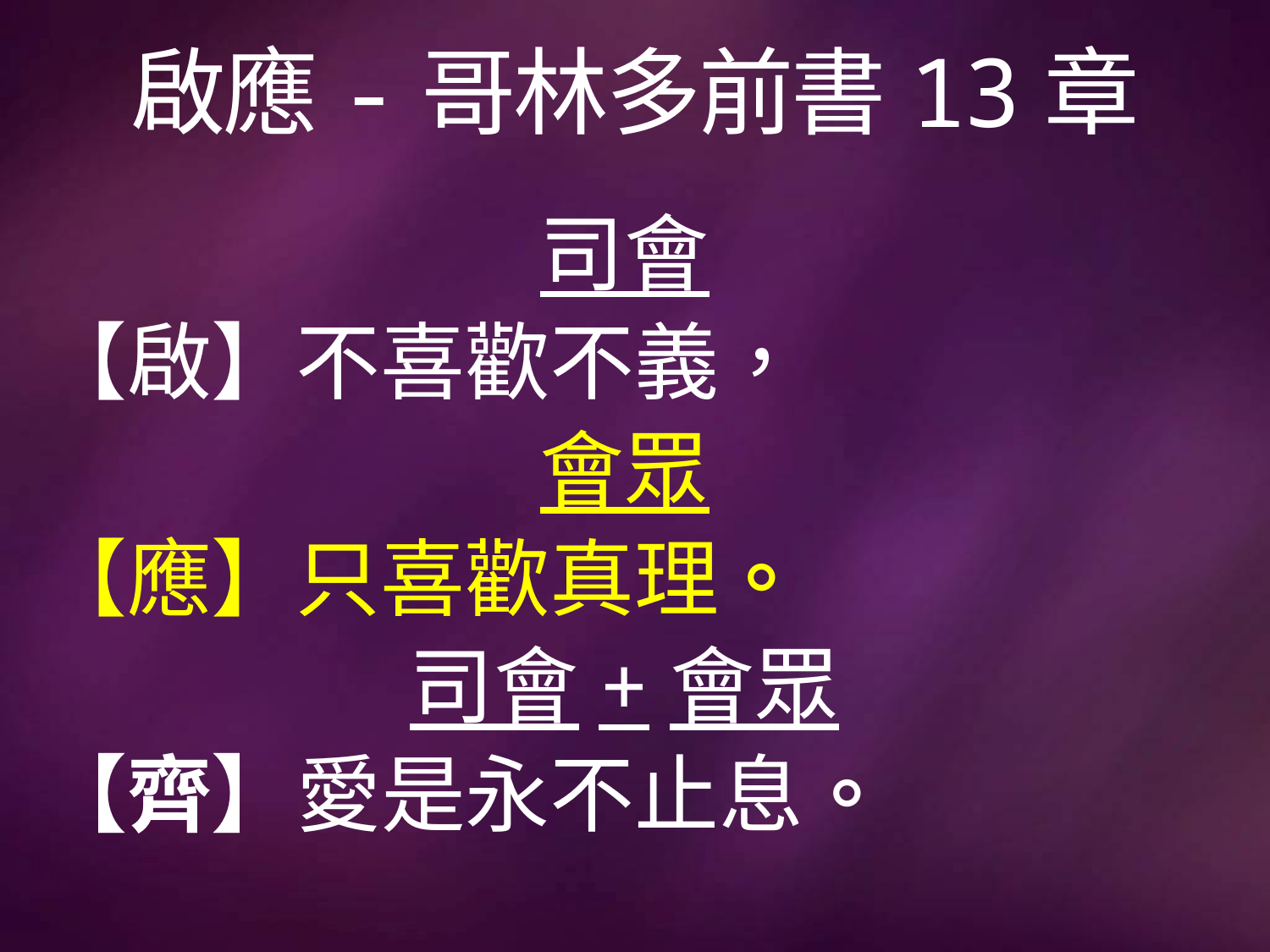

# 啟應-哥林多前書13章
司會
【啟】不喜歡不義，
會眾
【應】只喜歡真理。
司會+會眾
【齊】愛是永不止息。